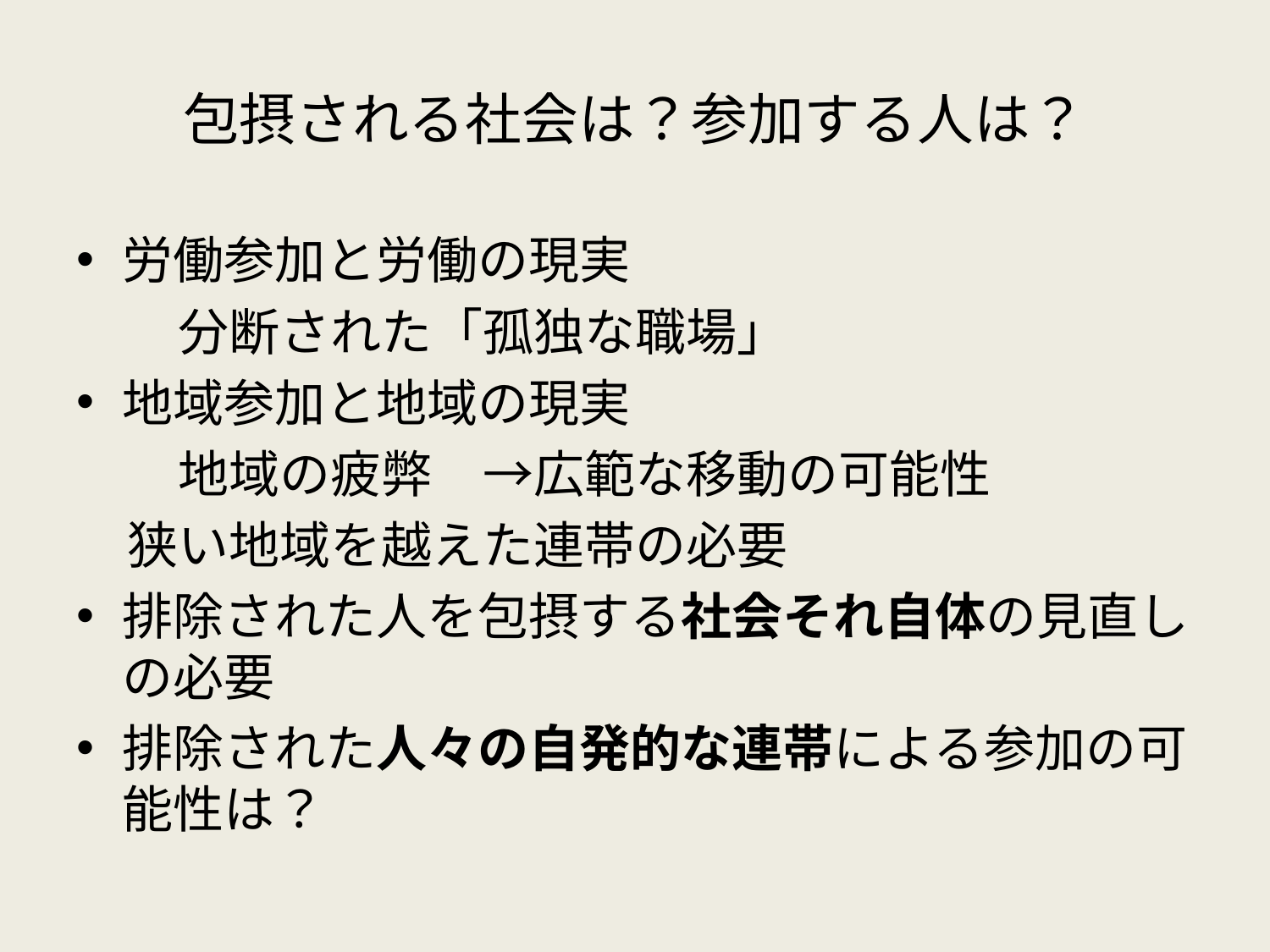

# 包摂される社会は？参加する人は？
労働参加と労働の現実
　　分断された「孤独な職場」
地域参加と地域の現実
　　地域の疲弊　→広範な移動の可能性
　狭い地域を越えた連帯の必要
排除された人を包摂する社会それ自体の見直しの必要
排除された人々の自発的な連帯による参加の可能性は？